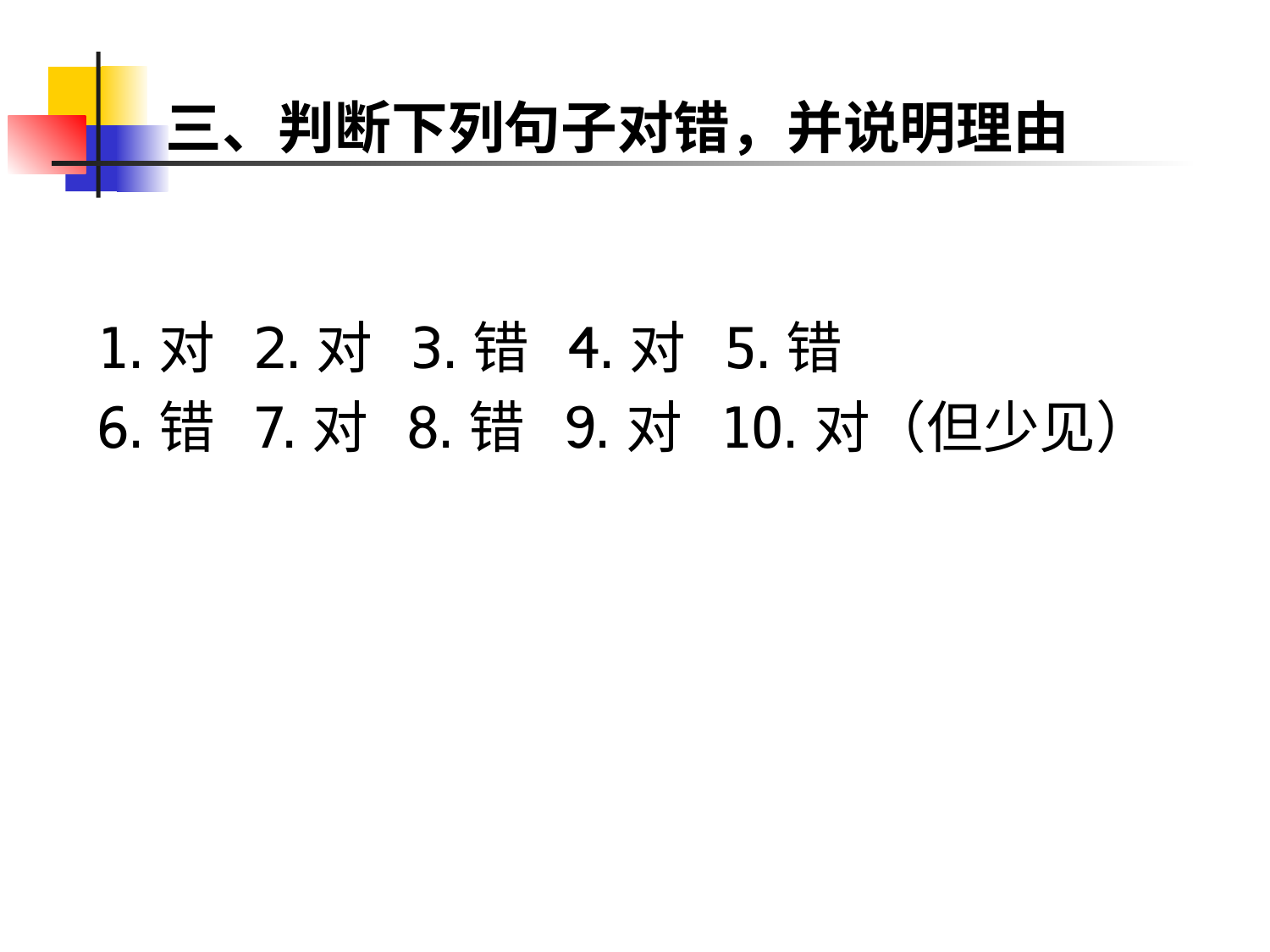

# 三、判断下列句子对错，并说明理由
1.对  2.对  3.错  4.对  5.错
6.错  7.对  8.错  9.对  10.对（但少见）